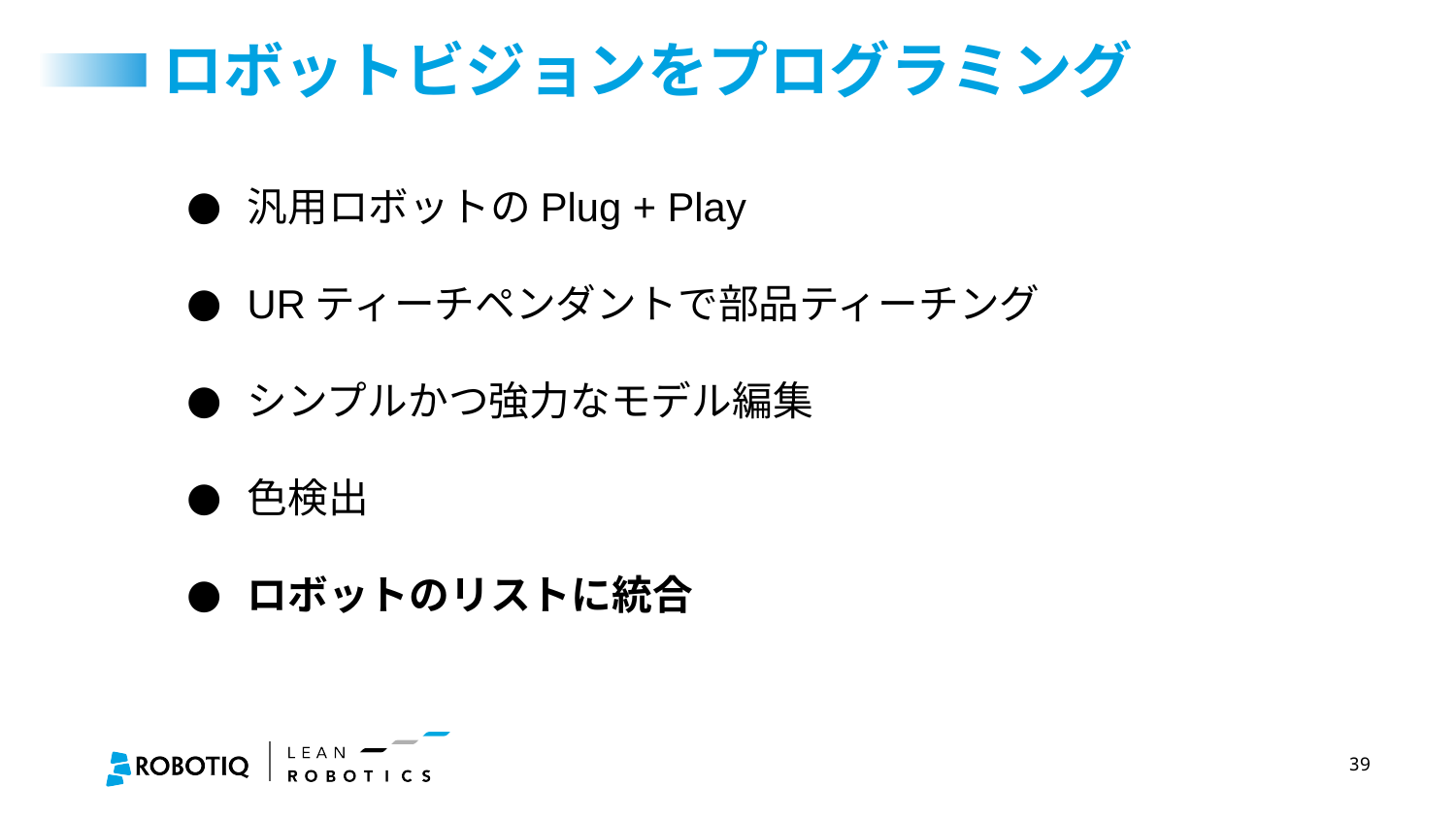

# ロボットビジョンをプログラミング
汎用ロボットのPlug + Play
URティーチペンダントで部品ティーチング
シンプルかつ強力なモデル編集
色検出
ロボットのリストに統合

39